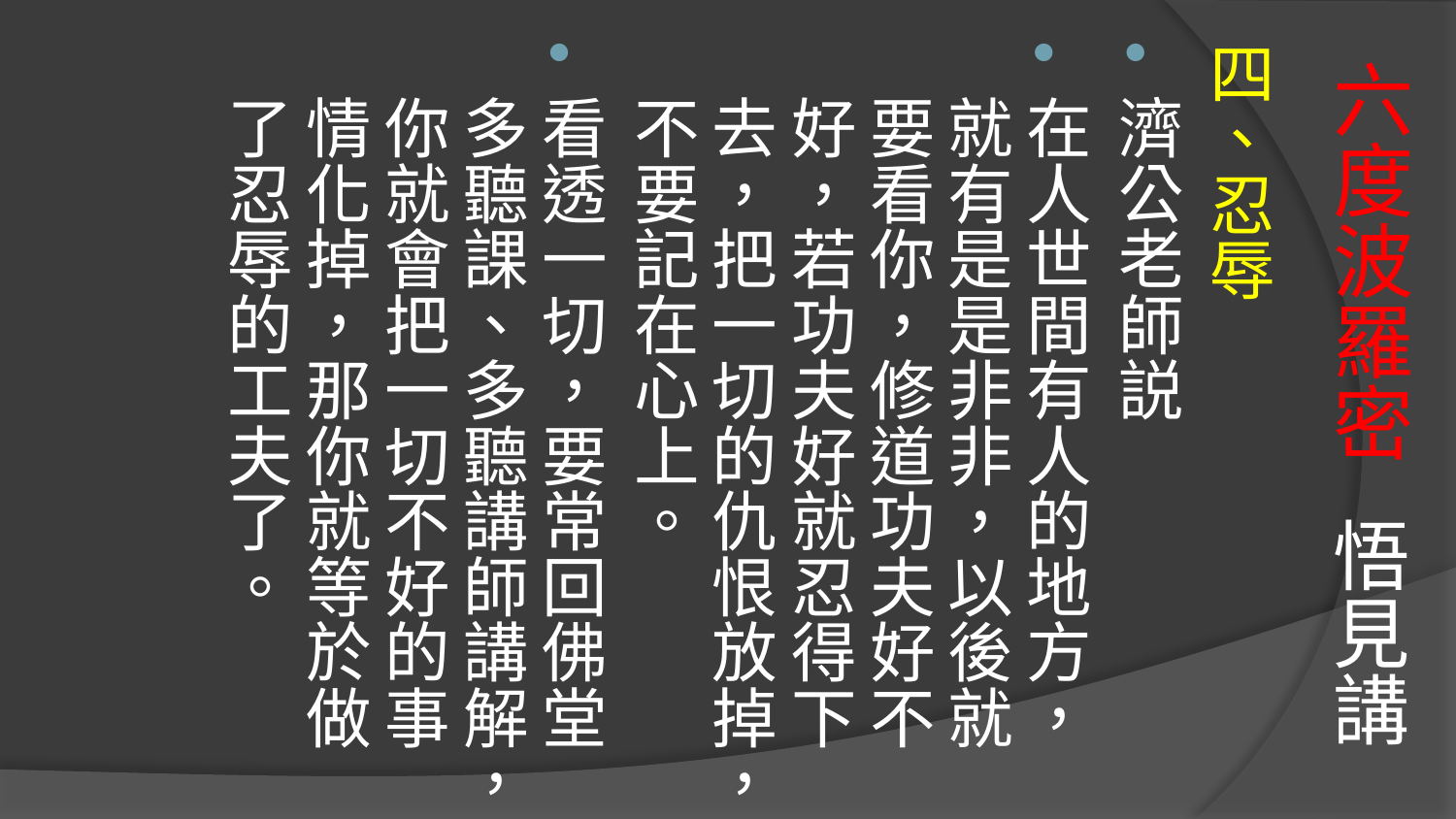

# 六度波羅密   悟見講
四、忍辱
濟公老師説
在人世間有人的地方，就有是是非非，以後就要看你，修道功夫好不好，若功夫好就忍得下去，把一切的仇恨放掉，不要記在心上。
看透一切，要常回佛堂多聽課、多聽講師講解，你就會把一切不好的事情化掉，那你就等於做了忍辱的工夫了。